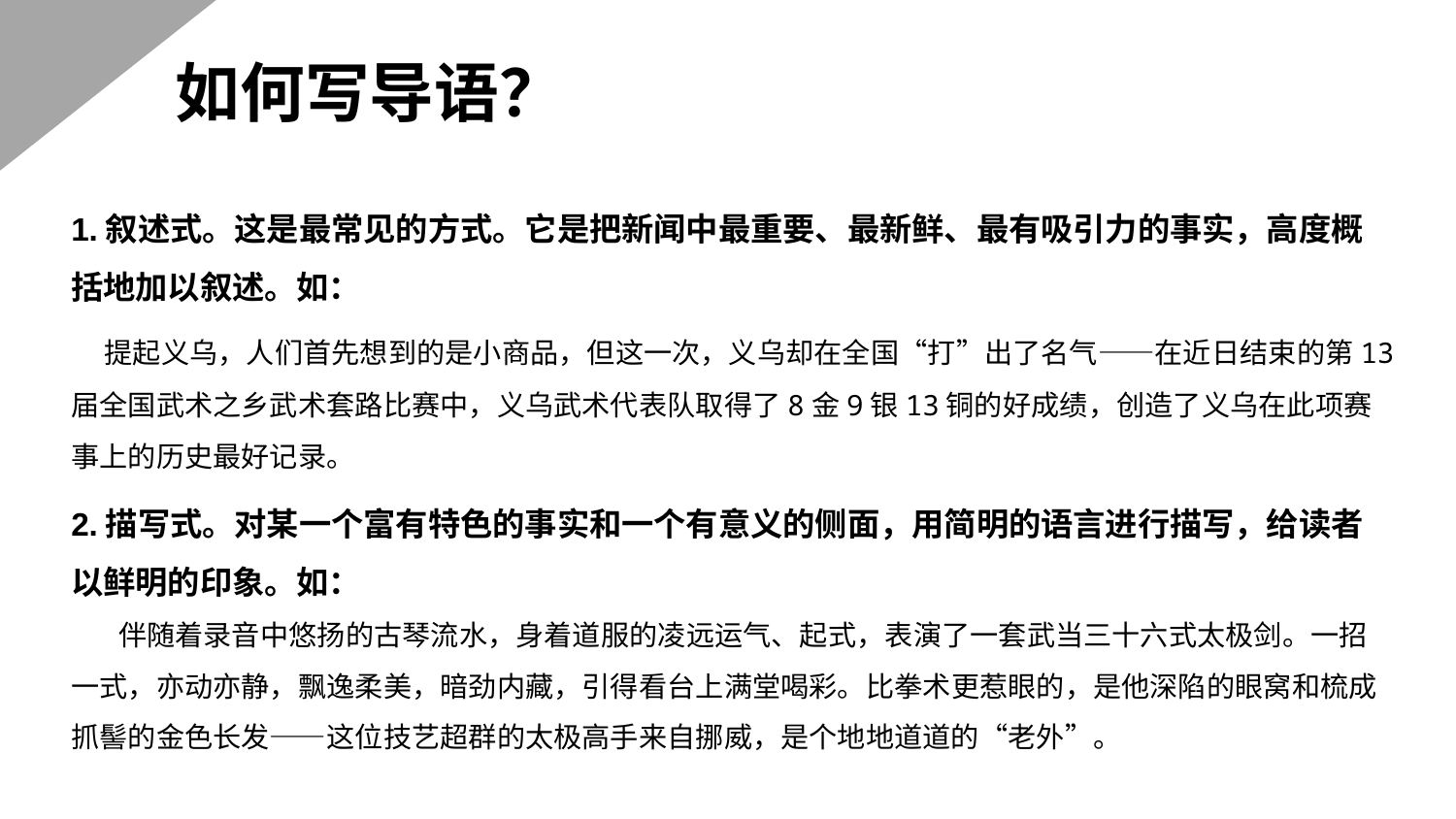

如何写导语？
1.叙述式。这是最常见的方式。它是把新闻中最重要、最新鲜、最有吸引力的事实，高度概括地加以叙述。如：
   提起义乌，人们首先想到的是小商品，但这一次，义乌却在全国“打”出了名气——在近日结束的第13届全国武术之乡武术套路比赛中，义乌武术代表队取得了8金9银13铜的好成绩，创造了义乌在此项赛事上的历史最好记录。
2.描写式。对某一个富有特色的事实和一个有意义的侧面，用简明的语言进行描写，给读者以鲜明的印象。如：
　   伴随着录音中悠扬的古琴流水，身着道服的凌远运气、起式，表演了一套武当三十六式太极剑。一招一式，亦动亦静，飘逸柔美，暗劲内藏，引得看台上满堂喝彩。比拳术更惹眼的，是他深陷的眼窝和梳成抓髻的金色长发——这位技艺超群的太极高手来自挪威，是个地地道道的“老外”。